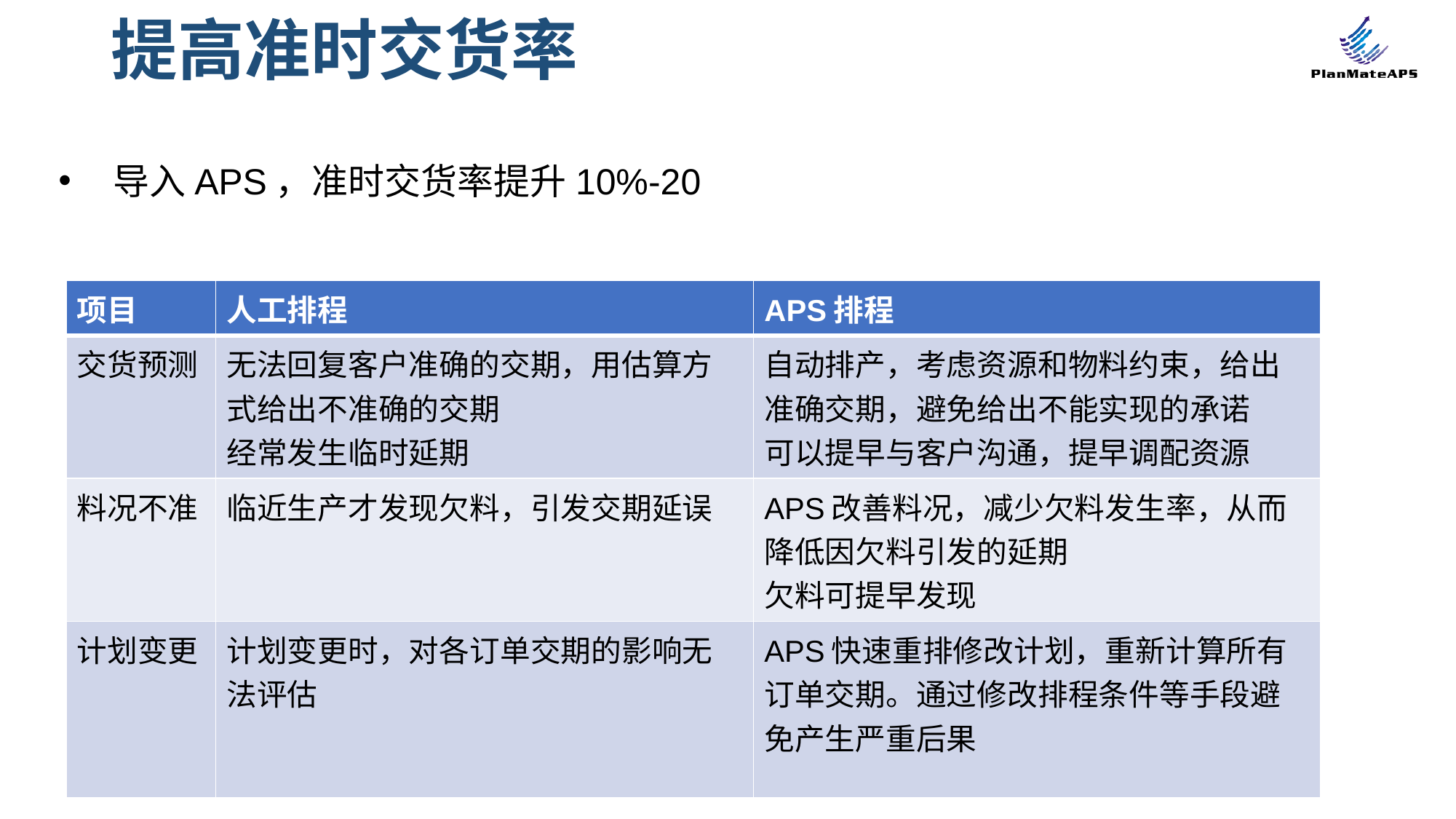

# 提高准时交货率
导入APS，准时交货率提升10%-20
| 项目 | 人工排程 | APS排程 |
| --- | --- | --- |
| 交货预测 | 无法回复客户准确的交期，用估算方式给出不准确的交期 经常发生临时延期 | 自动排产，考虑资源和物料约束，给出准确交期，避免给出不能实现的承诺 可以提早与客户沟通，提早调配资源 |
| 料况不准 | 临近生产才发现欠料，引发交期延误 | APS改善料况，减少欠料发生率，从而降低因欠料引发的延期 欠料可提早发现 |
| 计划变更 | 计划变更时，对各订单交期的影响无法评估 | APS快速重排修改计划，重新计算所有订单交期。通过修改排程条件等手段避免产生严重后果 |